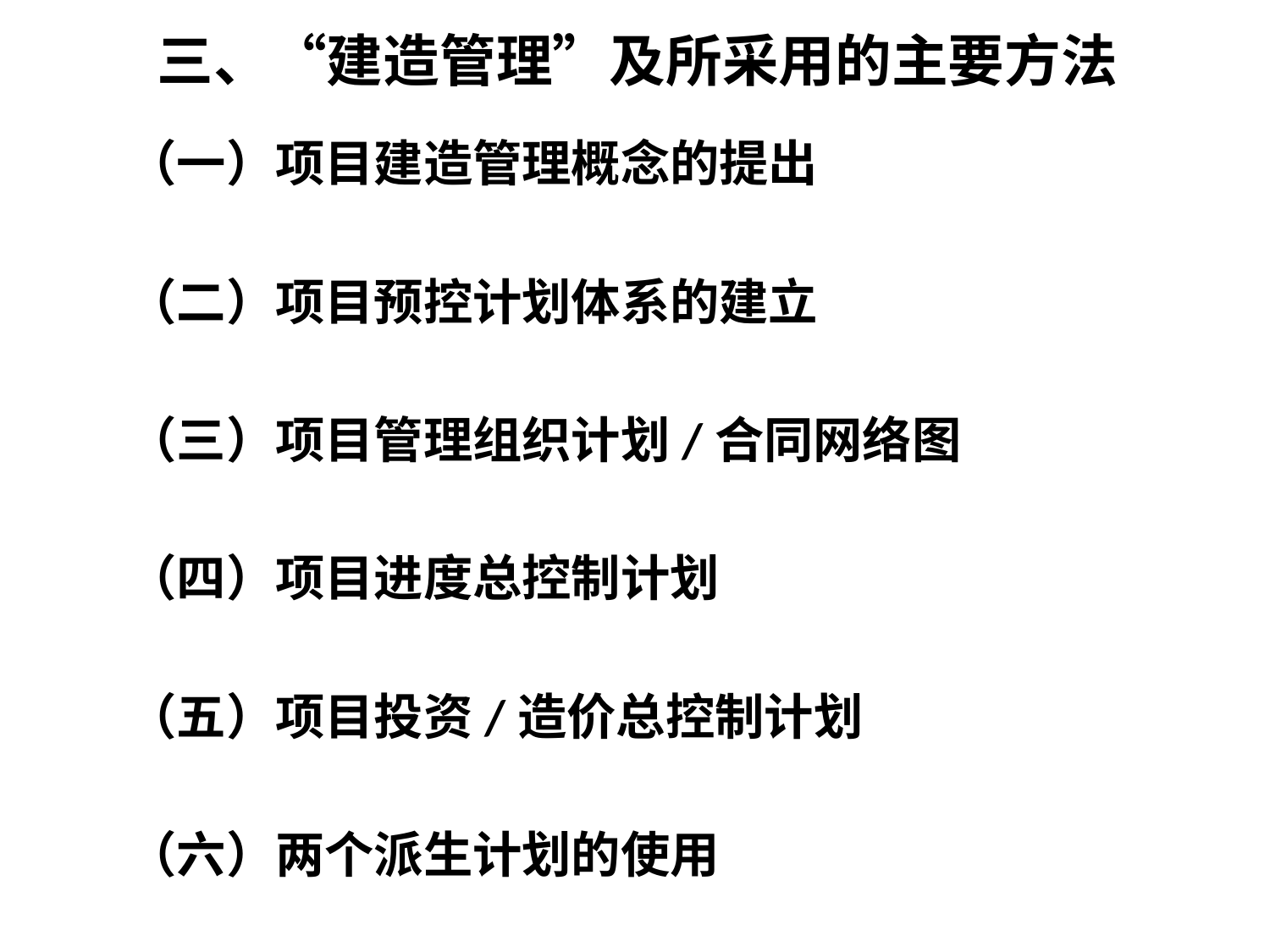

# 三、“建造管理”及所采用的主要方法
（一）项目建造管理概念的提出

（二）项目预控计划体系的建立

（三）项目管理组织计划/合同网络图

（四）项目进度总控制计划

（五）项目投资/造价总控制计划

（六）两个派生计划的使用